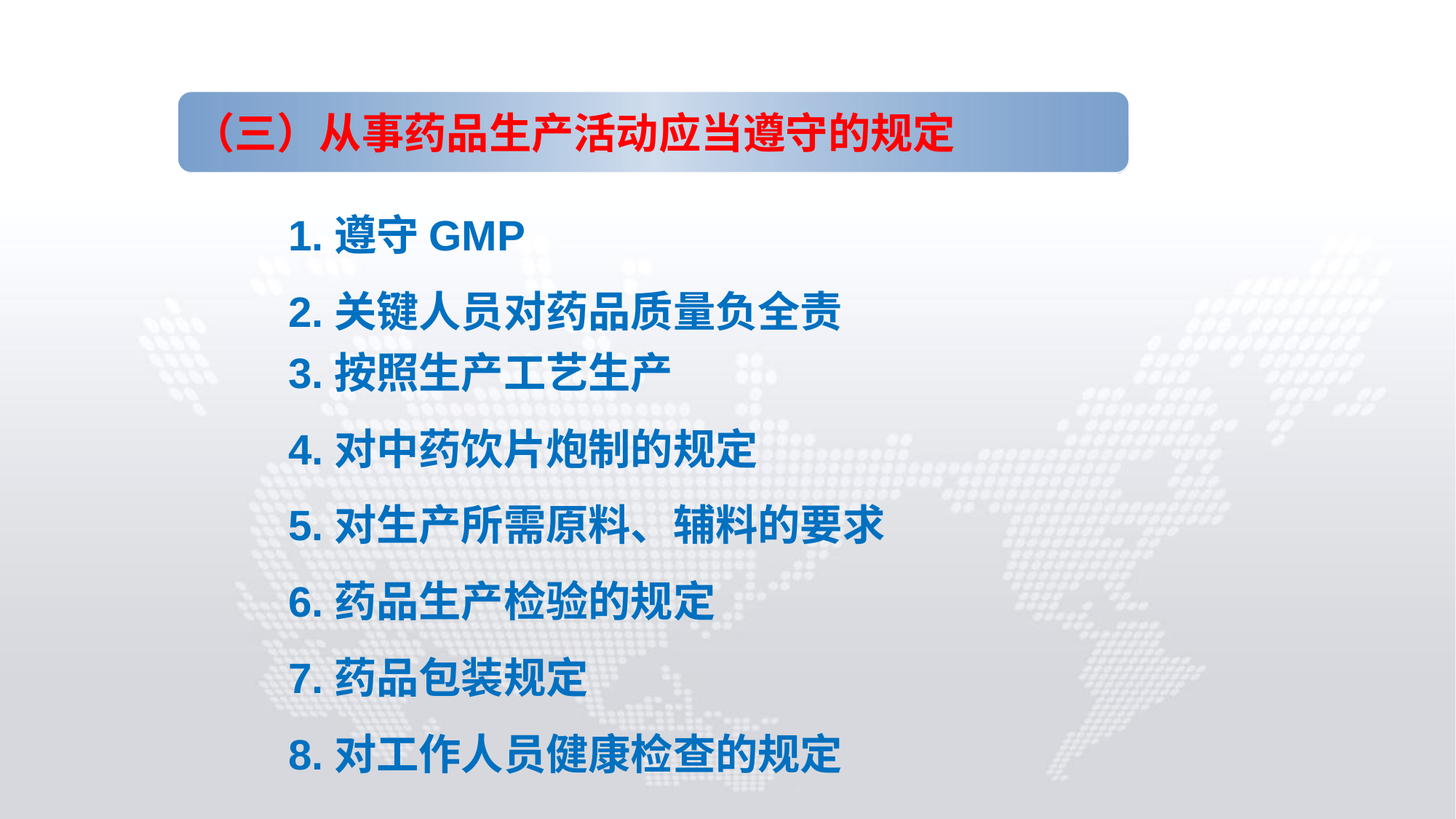

（三）从事药品生产活动应当遵守的规定
       1.遵守GMP
       2.关键人员对药品质量负全责
       3.按照生产工艺生产
       4.对中药饮片炮制的规定
       5.对生产所需原料、辅料的要求
       6.药品生产检验的规定
       7.药品包装规定
       8.对工作人员健康检查的规定